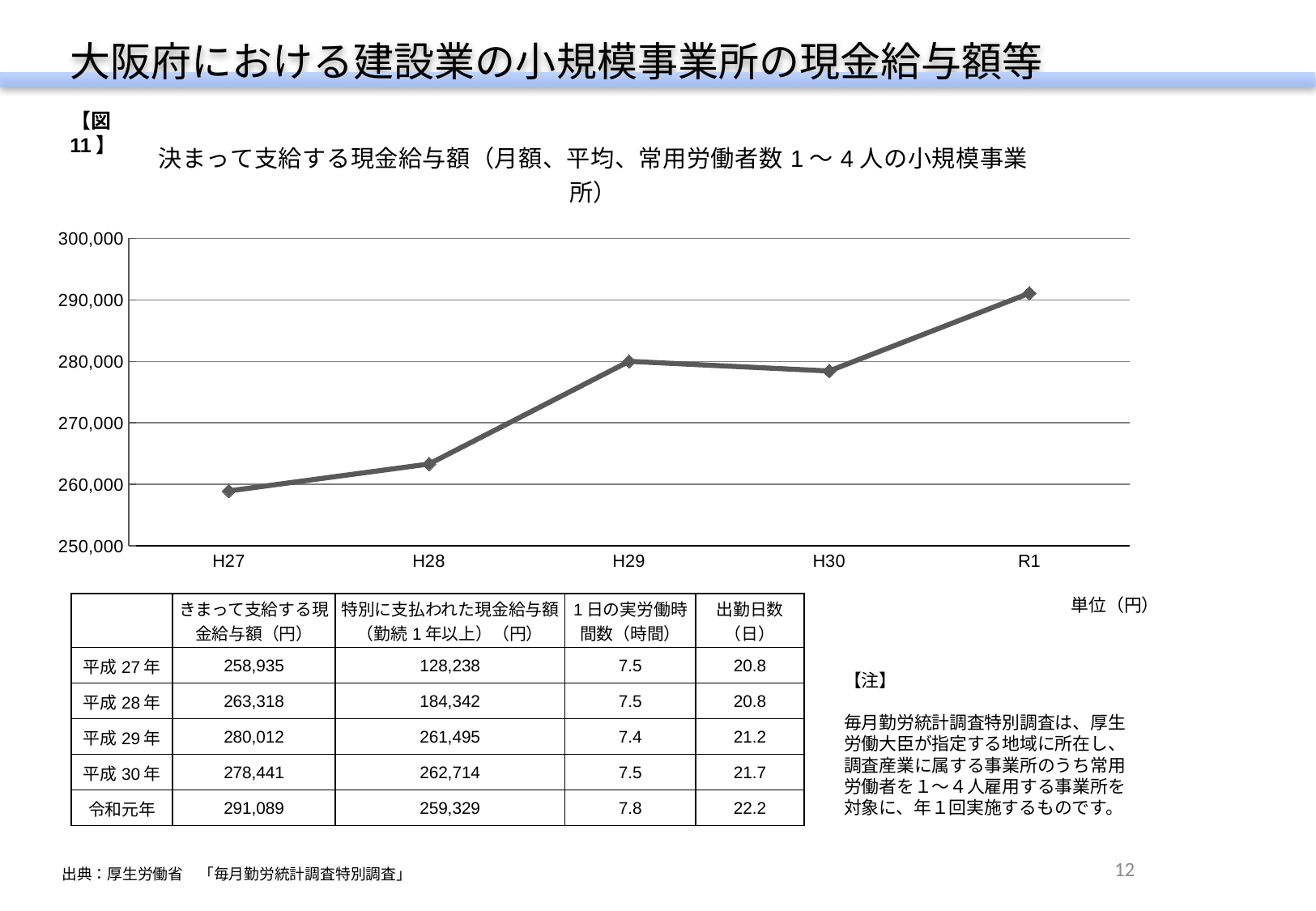

大阪府における建設業の小規模事業所の現金給与額等
【図11】

### Chart: 決まって支給する現金給与額（月額、平均、常用労働者数1～4人の小規模事業所）

| Category |  |
|---|---|
| H27 | 258935.0 |
| H28 | 263318.0 |
| H29 | 280012.0 |
| H30 | 278441.0 |
| R1 | 291089.0 |
単位（円）
|  | きまって支給する現金給与額（円） | 特別に支払われた現金給与額 （勤続1年以上）（円） | 1日の実労働時間数（時間） | 出勤日数 （日） |
| --- | --- | --- | --- | --- |
| 平成27年 | 258,935 | 128,238 | 7.5 | 20.8 |
| 平成28年 | 263,318 | 184,342 | 7.5 | 20.8 |
| 平成29年 | 280,012 | 261,495 | 7.4 | 21.2 |
| 平成30年 | 278,441 | 262,714 | 7.5 | 21.7 |
| 令和元年 | 291,089 | 259,329 | 7.8 | 22.2 |
【注】

毎月勤労統計調査特別調査は、厚生労働大臣が指定する地域に所在し、調査産業に属する事業所のうち常用労働者を１～４人雇用する事業所を対象に、年１回実施するものです。
12
   出典：厚生労働省　「毎月勤労統計調査特別調査」